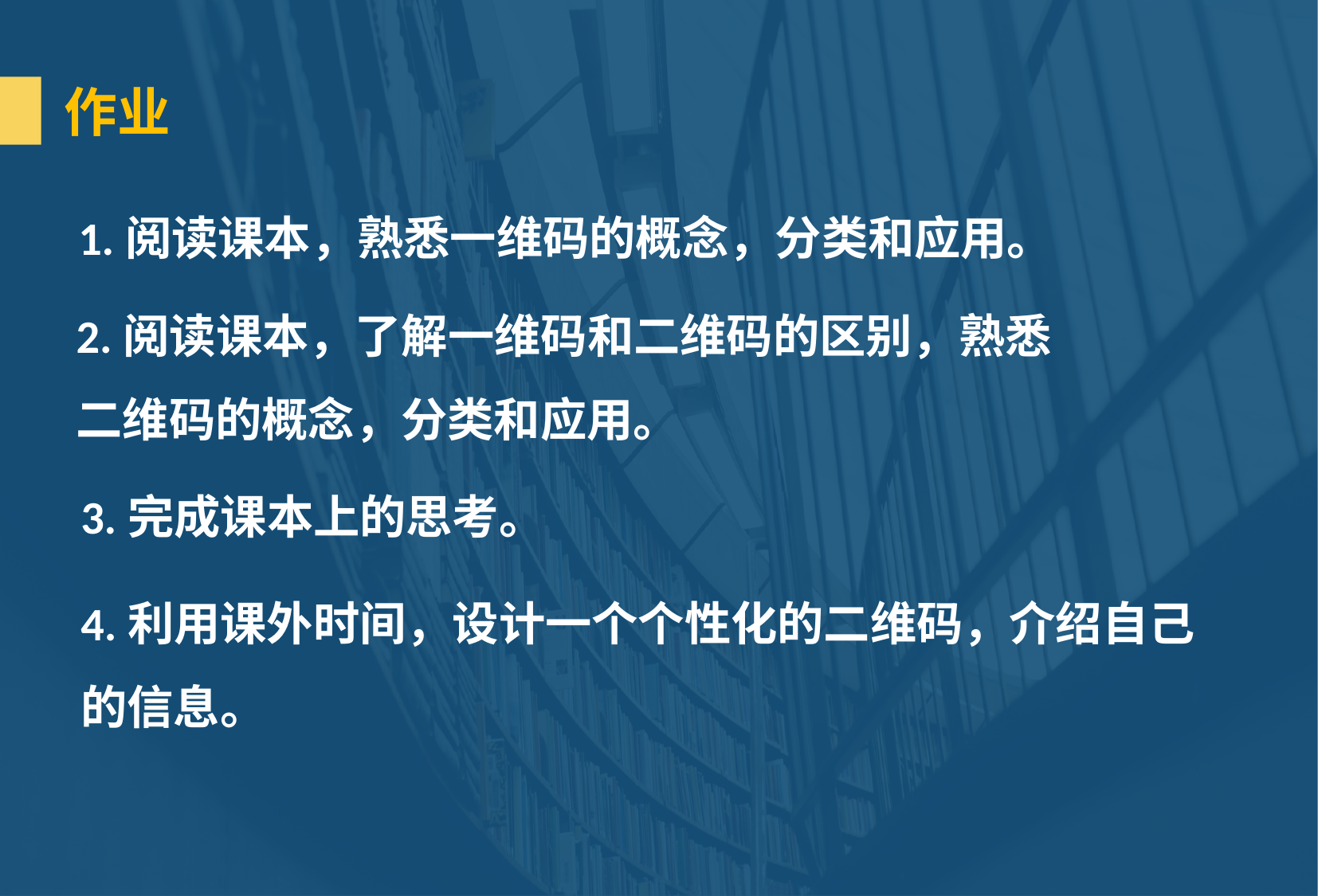

作业
1.阅读课本，熟悉一维码的概念，分类和应用。
2.阅读课本，了解一维码和二维码的区别，熟悉二维码的概念，分类和应用。
3.完成课本上的思考。
4.利用课外时间，设计一个个性化的二维码，介绍自己的信息。